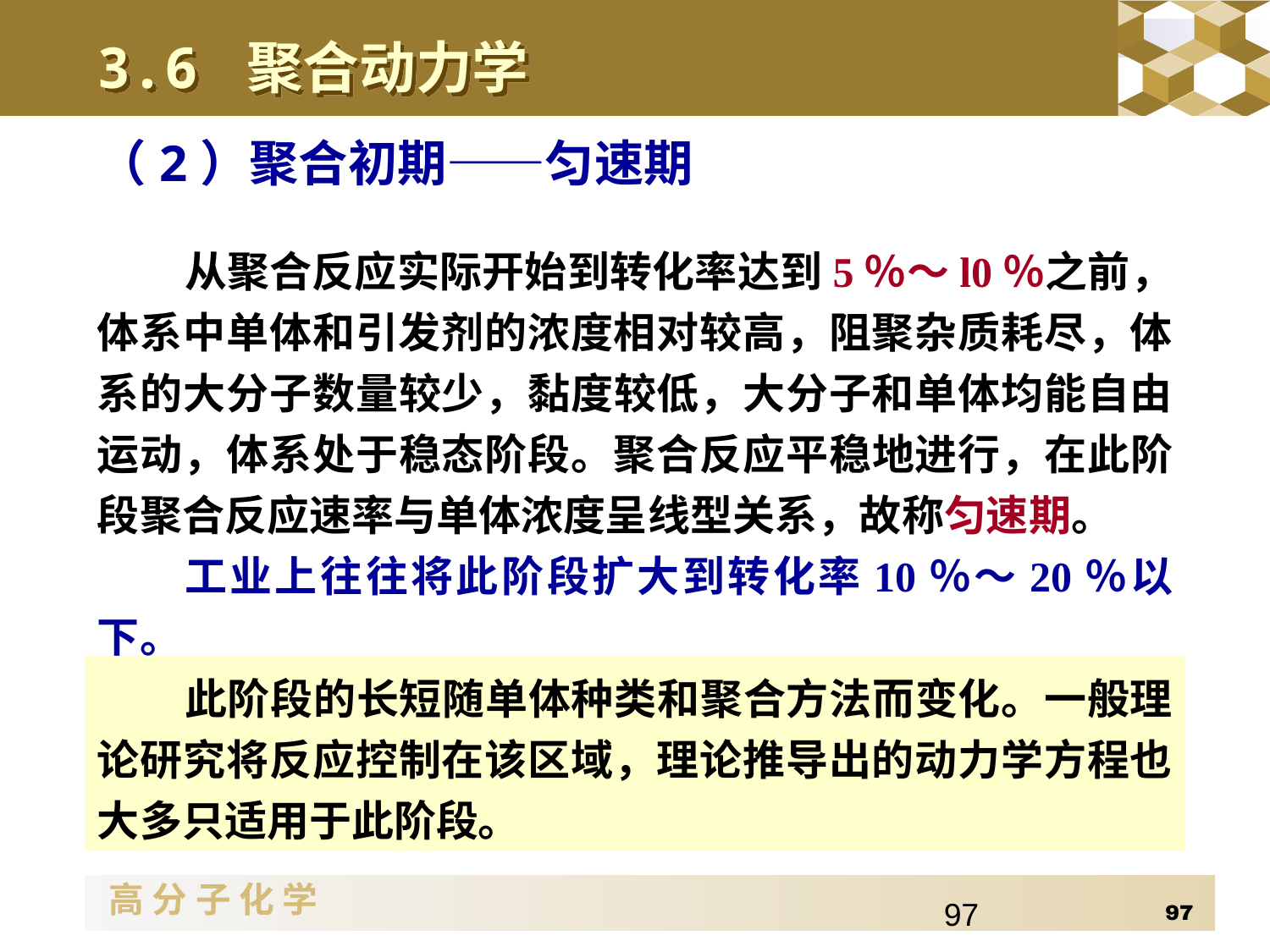

3.6 聚合动力学
（2）聚合初期——匀速期
从聚合反应实际开始到转化率达到5％～l0％之前，体系中单体和引发剂的浓度相对较高，阻聚杂质耗尽，体系的大分子数量较少，黏度较低，大分子和单体均能自由运动，体系处于稳态阶段。聚合反应平稳地进行，在此阶段聚合反应速率与单体浓度呈线型关系，故称匀速期。
工业上往往将此阶段扩大到转化率10％～20％以下。
此阶段的长短随单体种类和聚合方法而变化。一般理论研究将反应控制在该区域，理论推导出的动力学方程也大多只适用于此阶段。
97